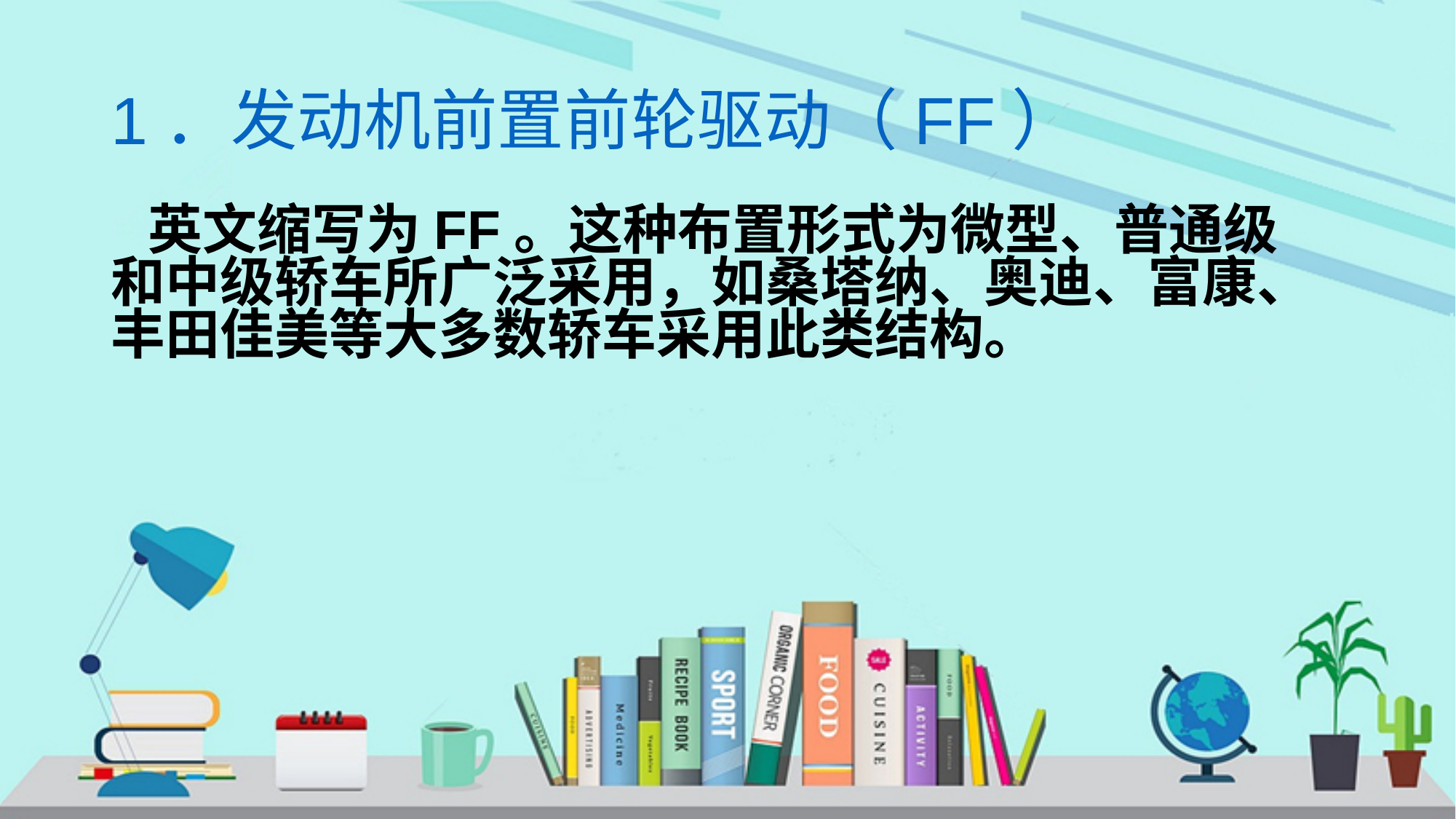

# 1．发动机前置前轮驱动（FF）
  英文缩写为FF。这种布置形式为微型、普通级和中级轿车所广泛采用，如桑塔纳、奥迪、富康、丰田佳美等大多数轿车采用此类结构。